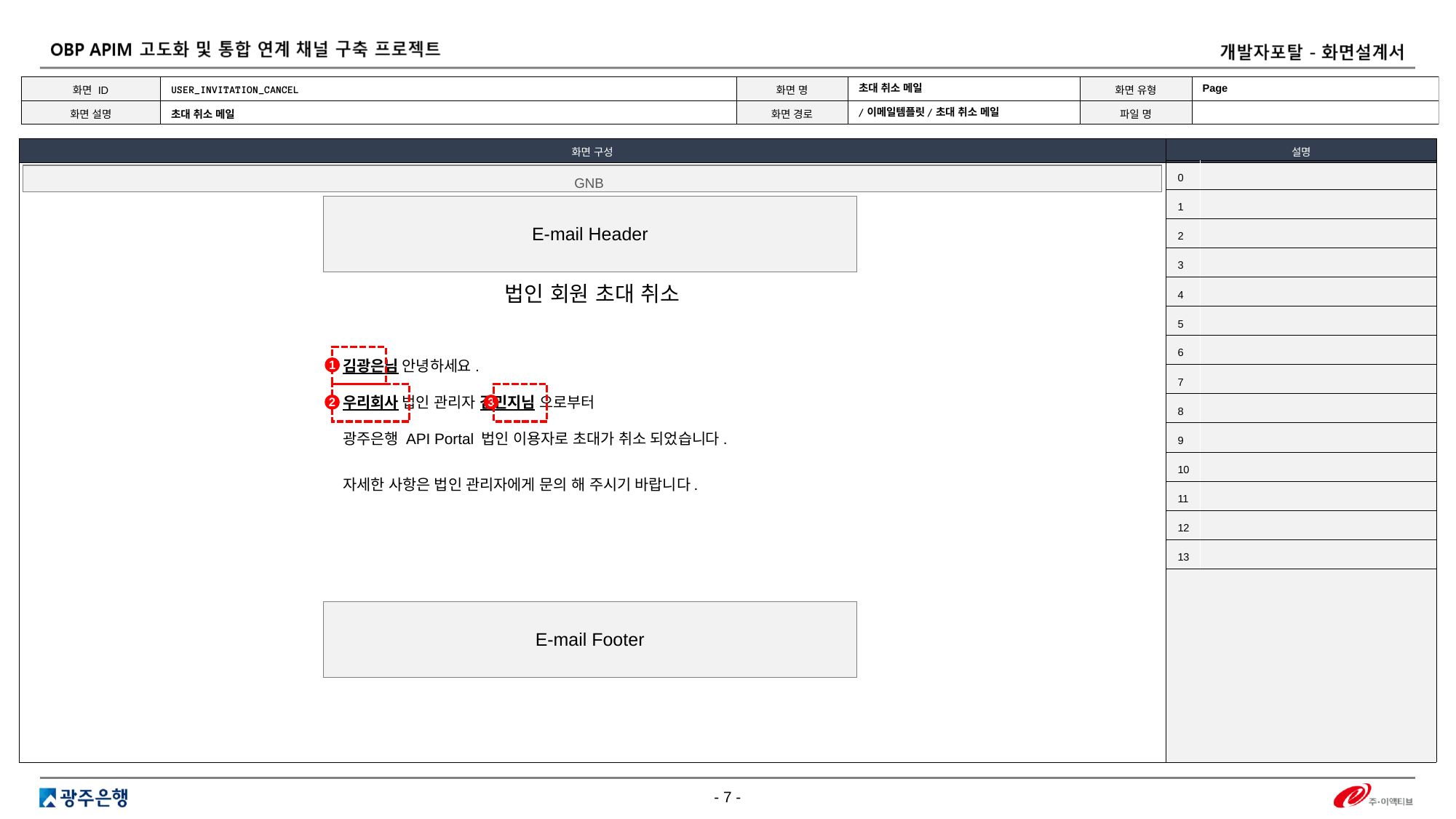

USER_INVITATION_CANCEL
Page
초대 취소 메일
/이메일템플릿/초대 취소 메일

초대 취소 메일
| 0 |  |
| --- | --- |
| 1 |  |
| 2 |  |
| 3 |  |
| 4 |  |
| 5 |  |
| 6 |  |
| 7 |  |
| 8 |  |
| 9 |  |
| 10 |  |
| 11 |  |
| 12 |  |
| 13 |  |
GNB
| E-mail Header |
| --- |
법인 회원 초대 취소

김광은님 안녕하세요.

우리회사 법인 관리자 김민지님 으로부터

광주은행 API Portal 법인 이용자로 초대가 취소 되었습니다.
1

2
3
자세한 사항은 법인 관리자에게 문의 해 주시기 바랍니다.
| E-mail Footer |
| --- |